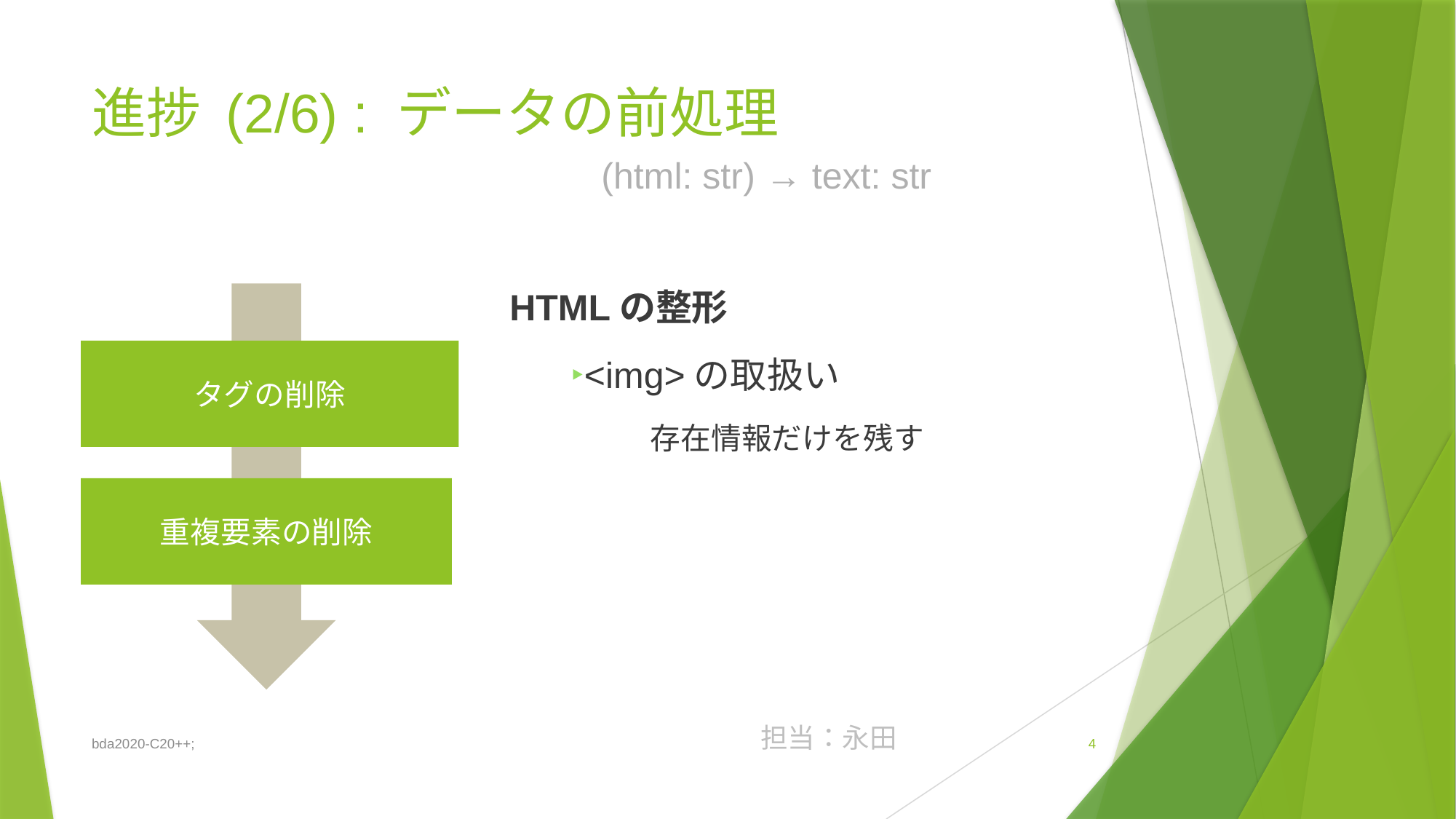

# 進捗 (2/6) : データの前処理
(html: str) → text: str
HTMLの整形

タグの削除
‣<img>の取扱い
存在情報だけを残す
重複要素の削除
担当：永田
bda2020-C20++;
4